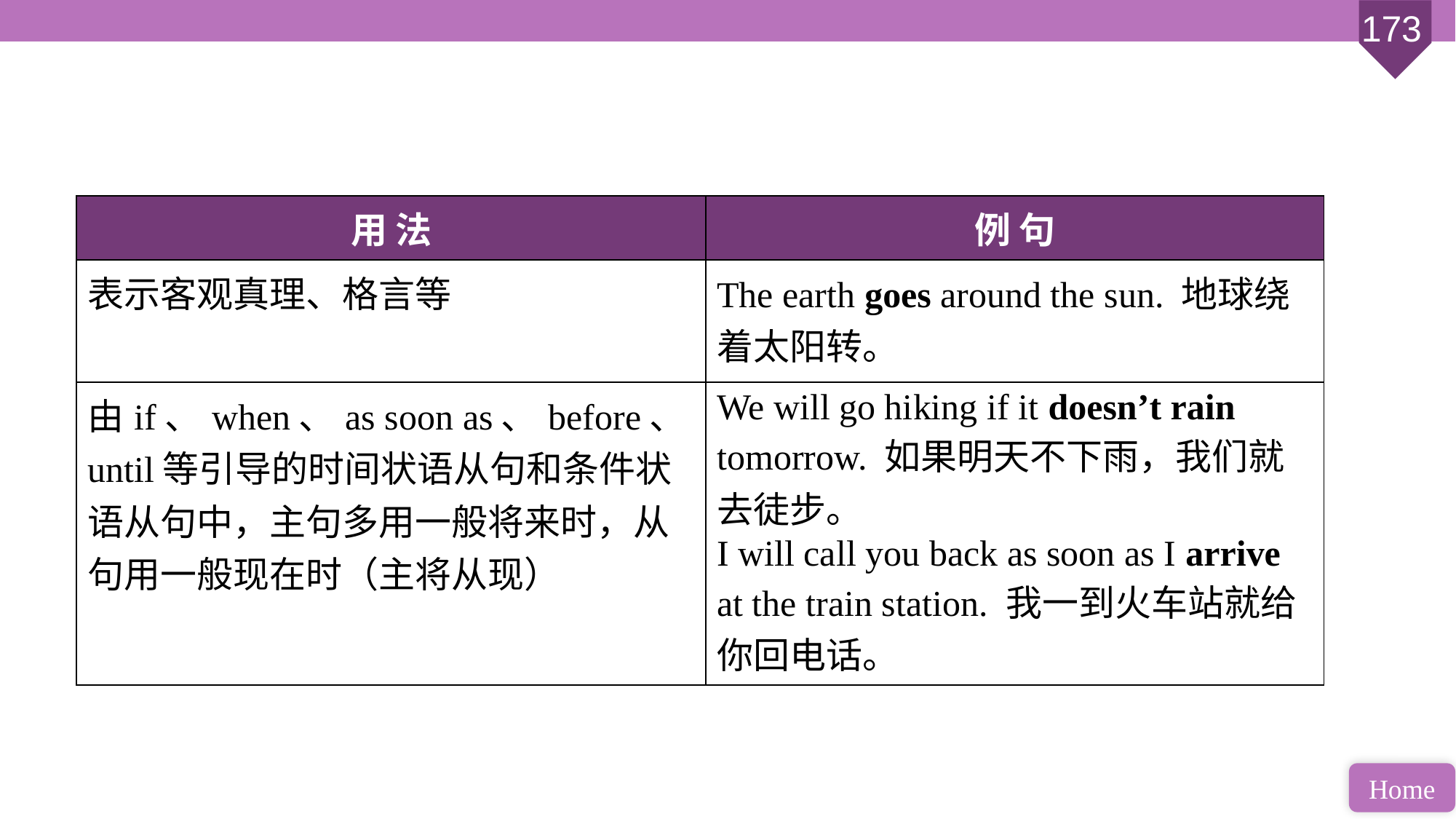

| 用 法 | 例 句 |
| --- | --- |
| 表示客观真理、格言等 | The earth goes around the sun. 地球绕着太阳转。 |
| 由if、when、as soon as、before、until等引导的时间状语从句和条件状语从句中，主句多用一般将来时，从句用一般现在时（主将从现） | We will go hiking if it doesn’t rain tomorrow. 如果明天不下雨，我们就去徒步。 I will call you back as soon as I arrive at the train station. 我一到火车站就给你回电话。 |